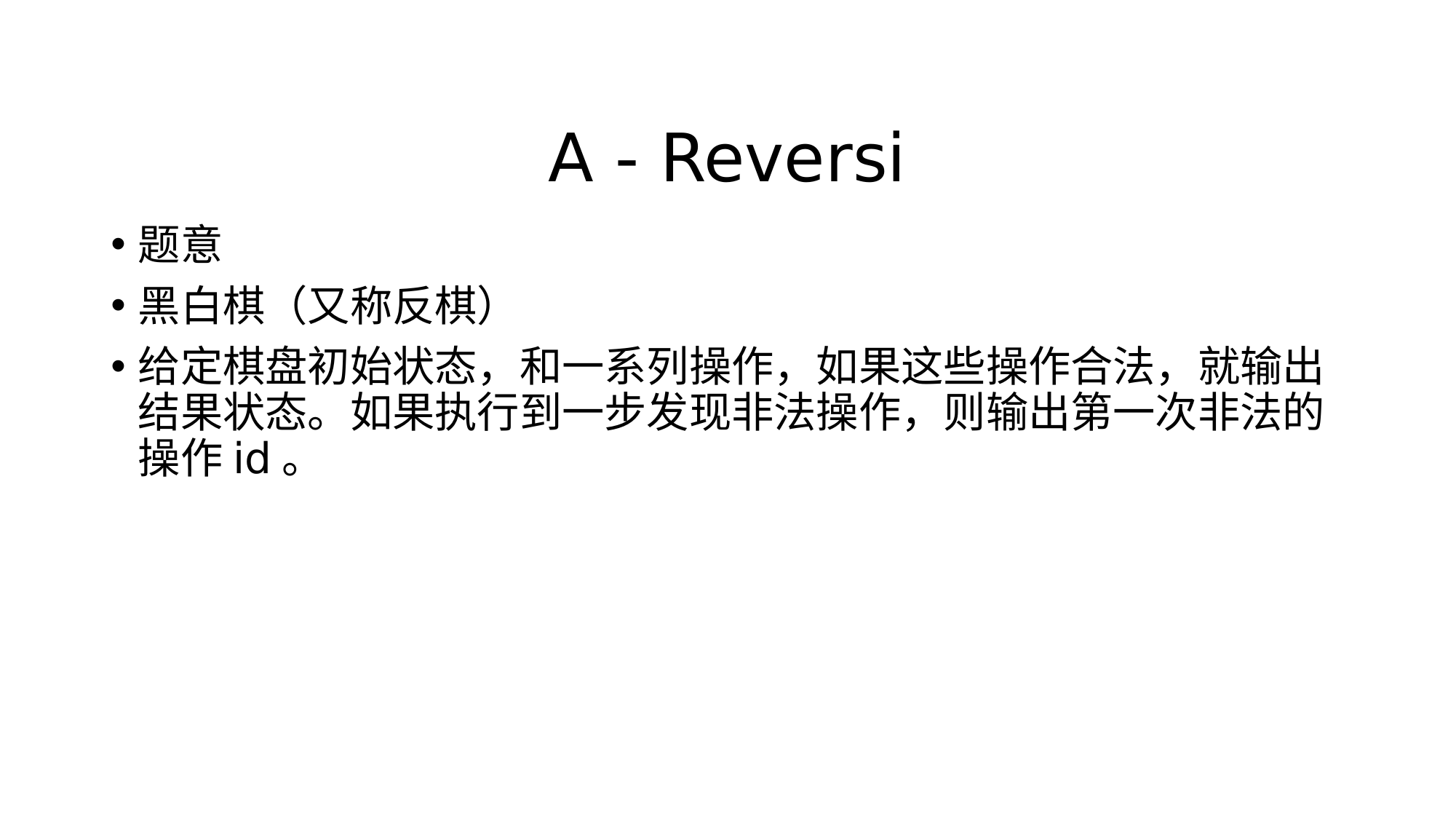

# A - Reversi
题意
黑白棋（又称反棋）
给定棋盘初始状态，和一系列操作，如果这些操作合法，就输出结果状态。如果执行到一步发现非法操作，则输出第一次非法的操作id。